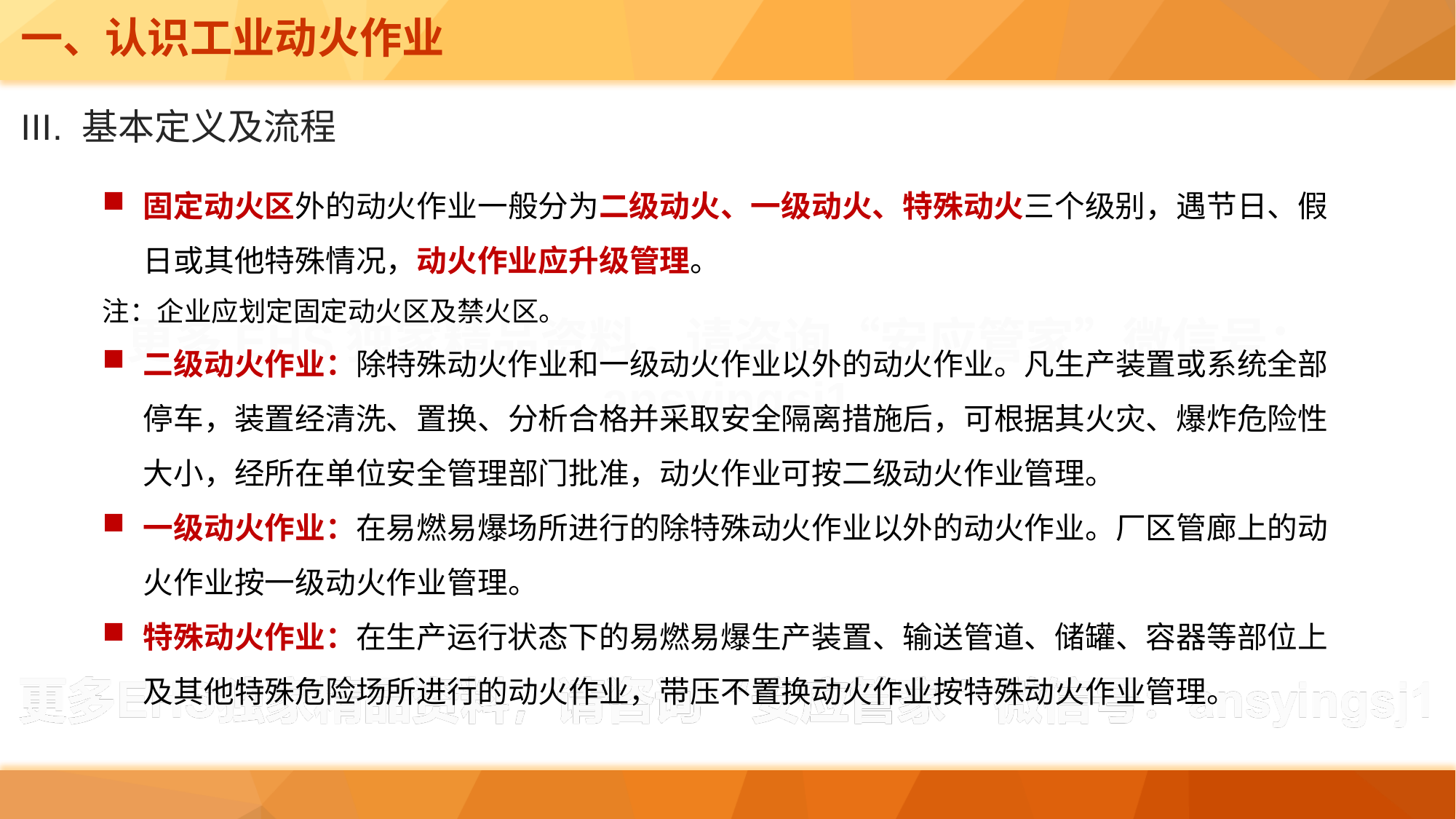

一、认识工业动火作业
基本定义及流程
固定动火区外的动火作业一般分为二级动火、一级动火、特殊动火三个级别，遇节日、假日或其他特殊情况，动火作业应升级管理。
注：企业应划定固定动火区及禁火区。
二级动火作业：除特殊动火作业和一级动火作业以外的动火作业。凡生产装置或系统全部停车，装置经清洗、置换、分析合格并采取安全隔离措施后，可根据其火灾、爆炸危险性大小，经所在单位安全管理部门批准，动火作业可按二级动火作业管理。
一级动火作业：在易燃易爆场所进行的除特殊动火作业以外的动火作业。厂区管廊上的动火作业按一级动火作业管理。
特殊动火作业：在生产运行状态下的易燃易爆生产装置、输送管道、储罐、容器等部位上及其他特殊危险场所进行的动火作业，带压不置换动火作业按特殊动火作业管理。